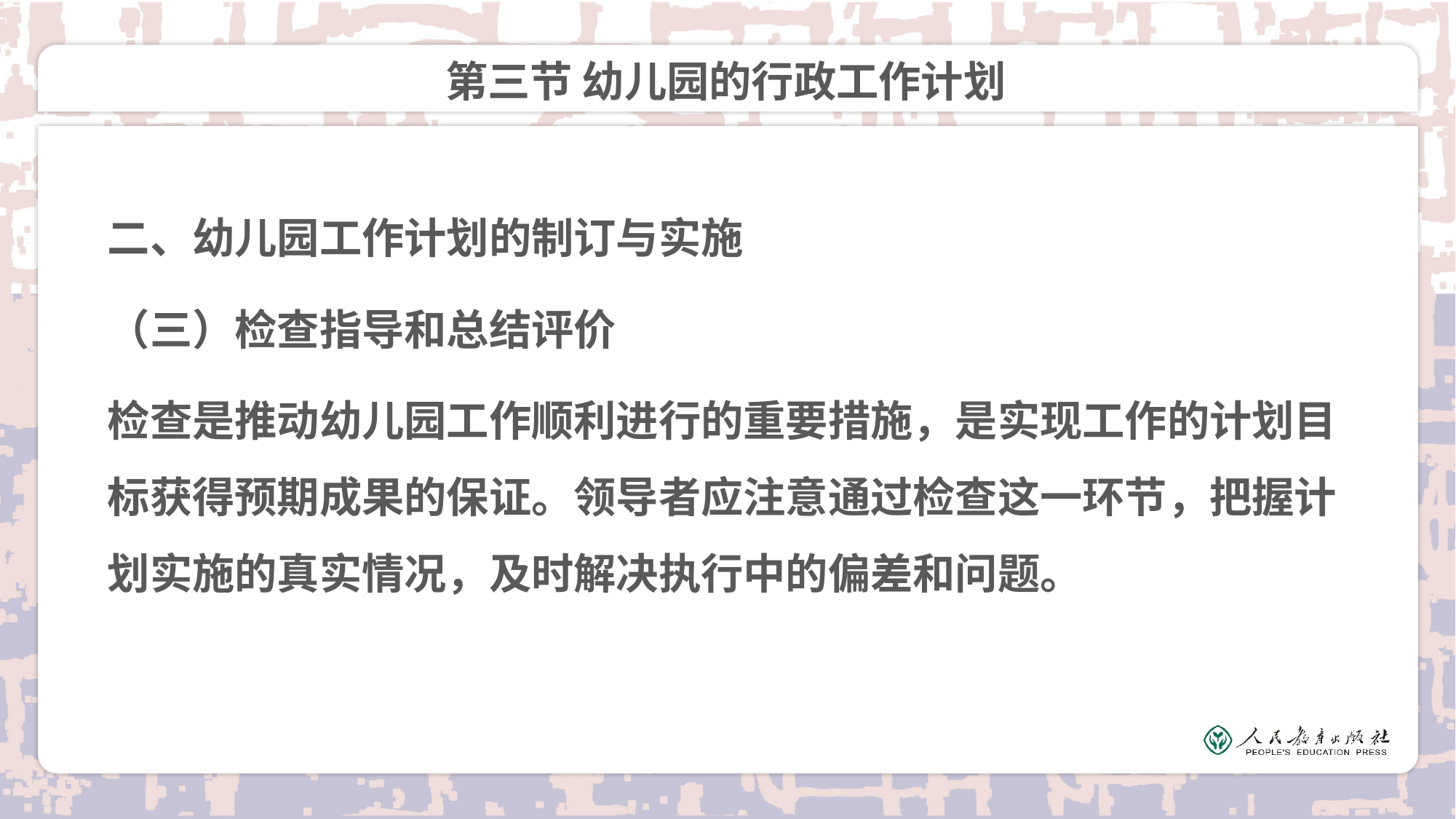

# 第三节 幼儿园的行政工作计划
二、幼儿园工作计划的制订与实施
（三）检查指导和总结评价
检查是推动幼儿园工作顺利进行的重要措施，是实现工作的计划目标获得预期成果的保证。领导者应注意通过检查这一环节，把握计划实施的真实情况，及时解决执行中的偏差和问题。